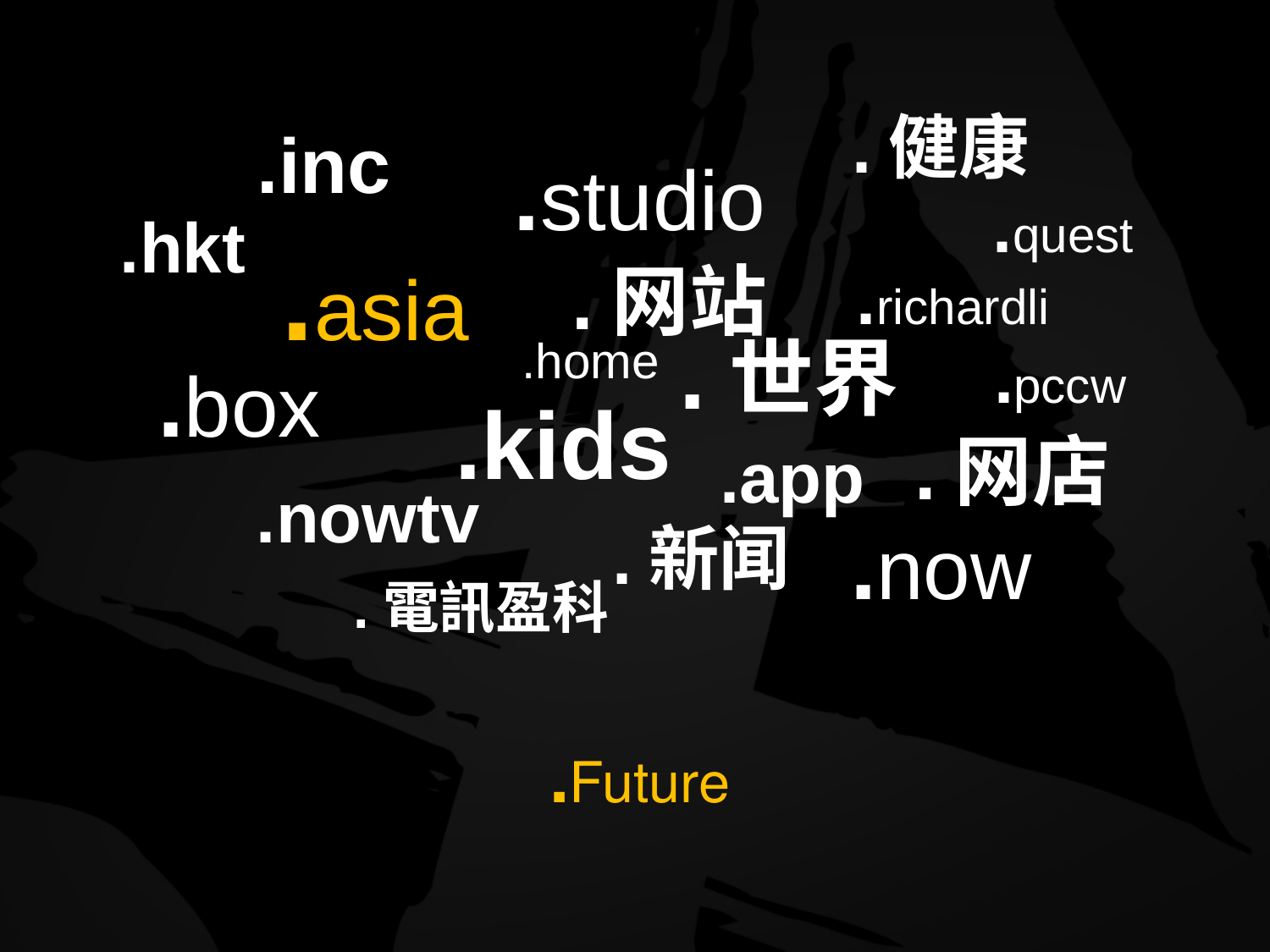

.健康
.inc
.studio
.quest
.hkt
.asia
.网站
.richardli
.世界
.home
.pccw
.box
.kids
.网店
.app
.nowtv
.now
.新闻
.電訊盈科
.Future